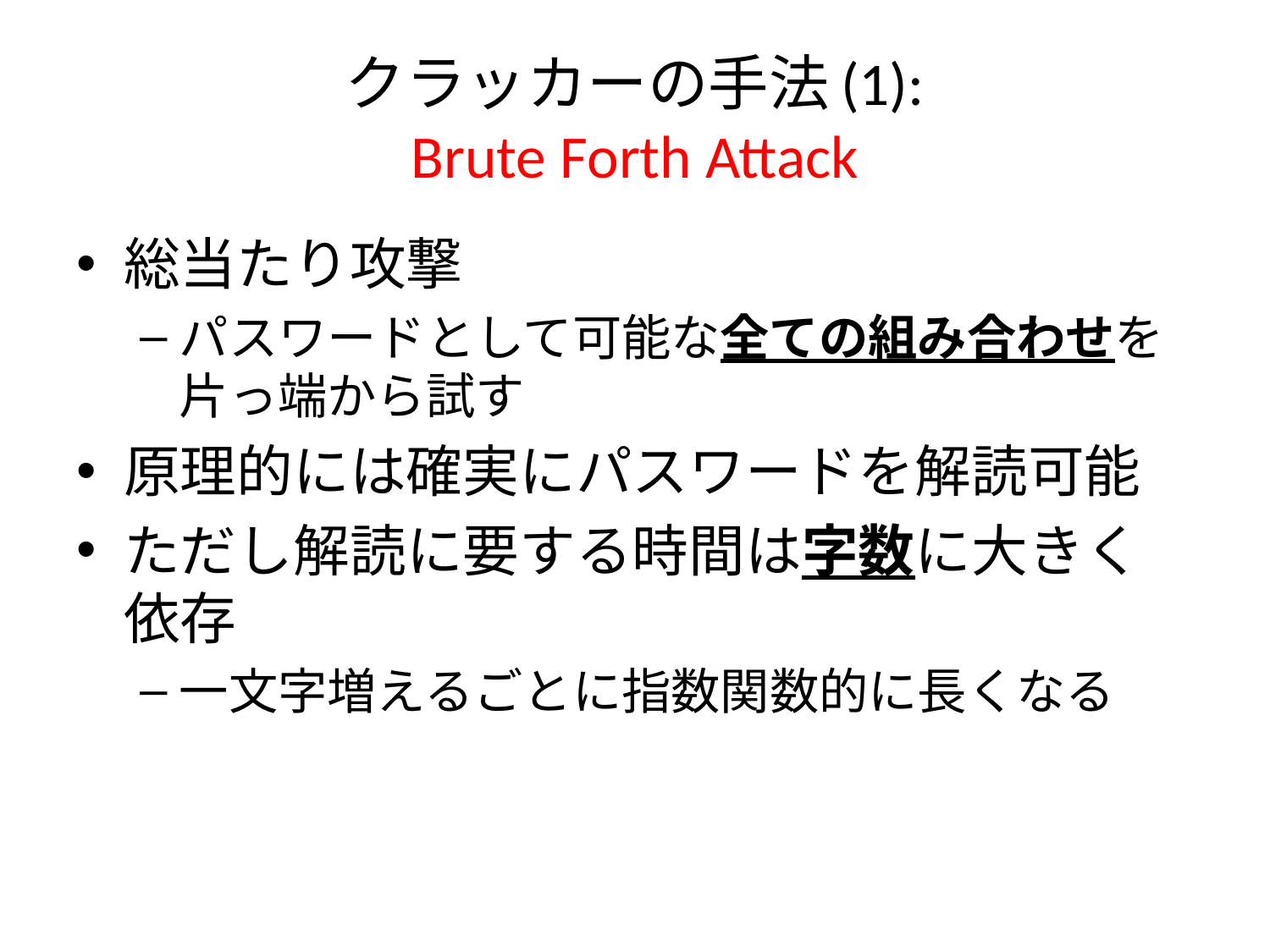

# クラッカーの手法(1): Brute Forth Attack
総当たり攻撃
パスワードとして可能な全ての組み合わせを片っ端から試す
原理的には確実にパスワードを解読可能
ただし解読に要する時間は字数に大きく依存
一文字増えるごとに指数関数的に長くなる